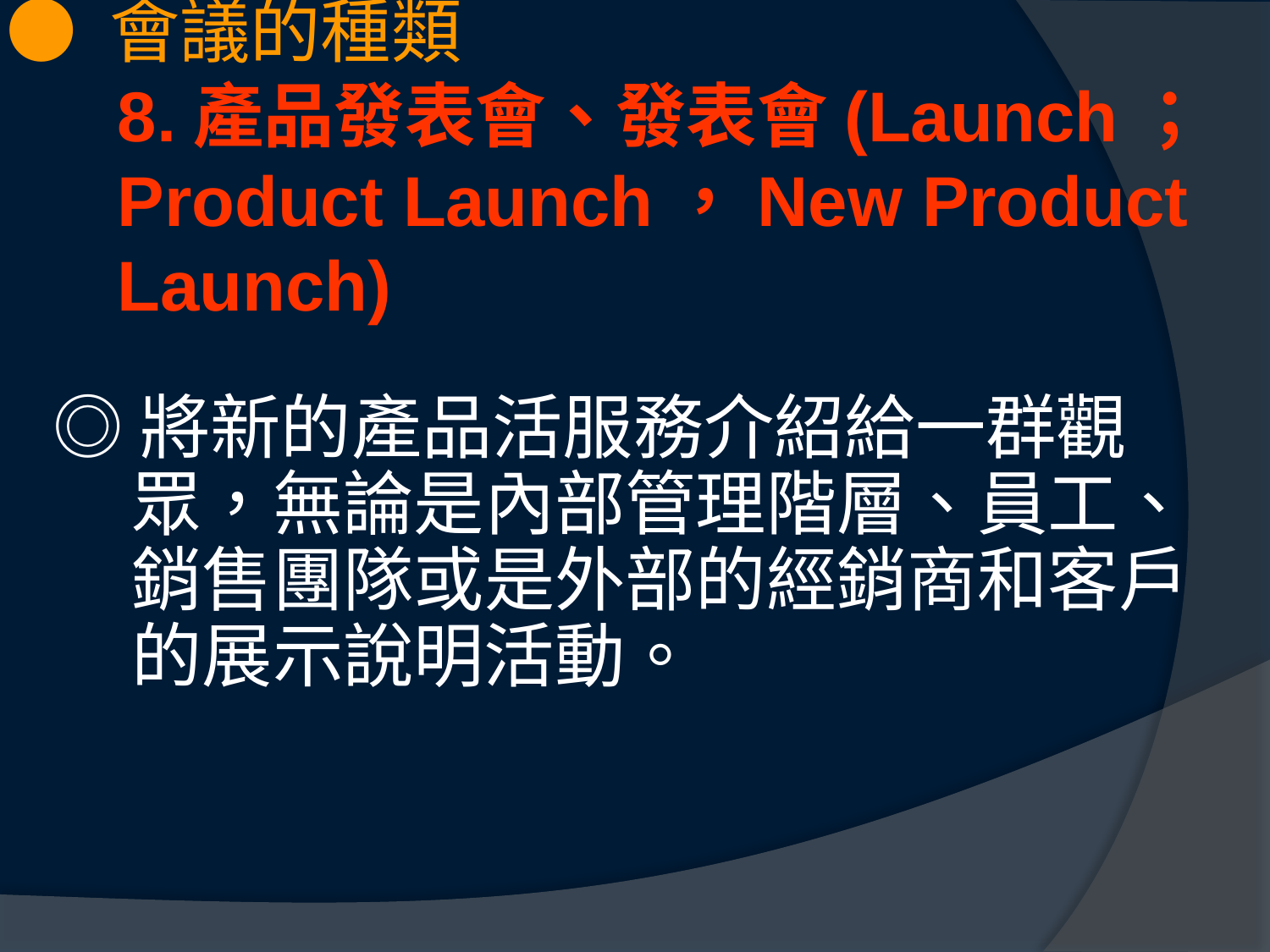

# ● 會議的種類 8.產品發表會、發表會(Launch；Product Launch，New Product Launch)
◎將新的產品活服務介紹給一群觀眾，無論是內部管理階層、員工、銷售團隊或是外部的經銷商和客戶的展示說明活動。